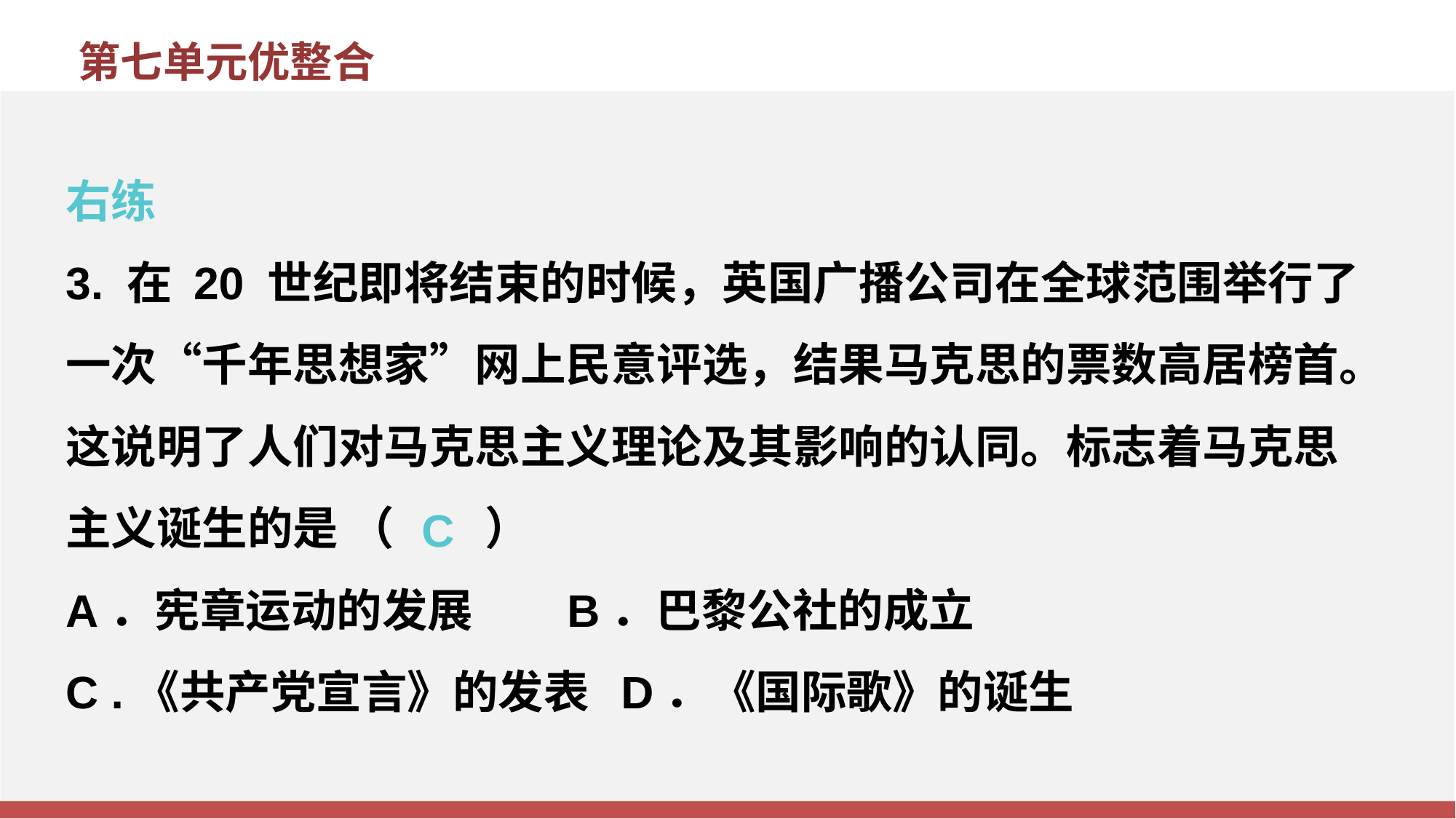

第七单元优整合

右练
3. 在 20 世纪即将结束的时候，英国广播公司在全球范围举行了一次“千年思想家”网上民意评选，结果马克思的票数高居榜首。这说明了人们对马克思主义理论及其影响的认同。标志着马克思主义诞生的是 （　　）
A．宪章运动的发展        B．巴黎公社的成立
C .《共产党宣言》的发表  D．《国际歌》的诞生
C